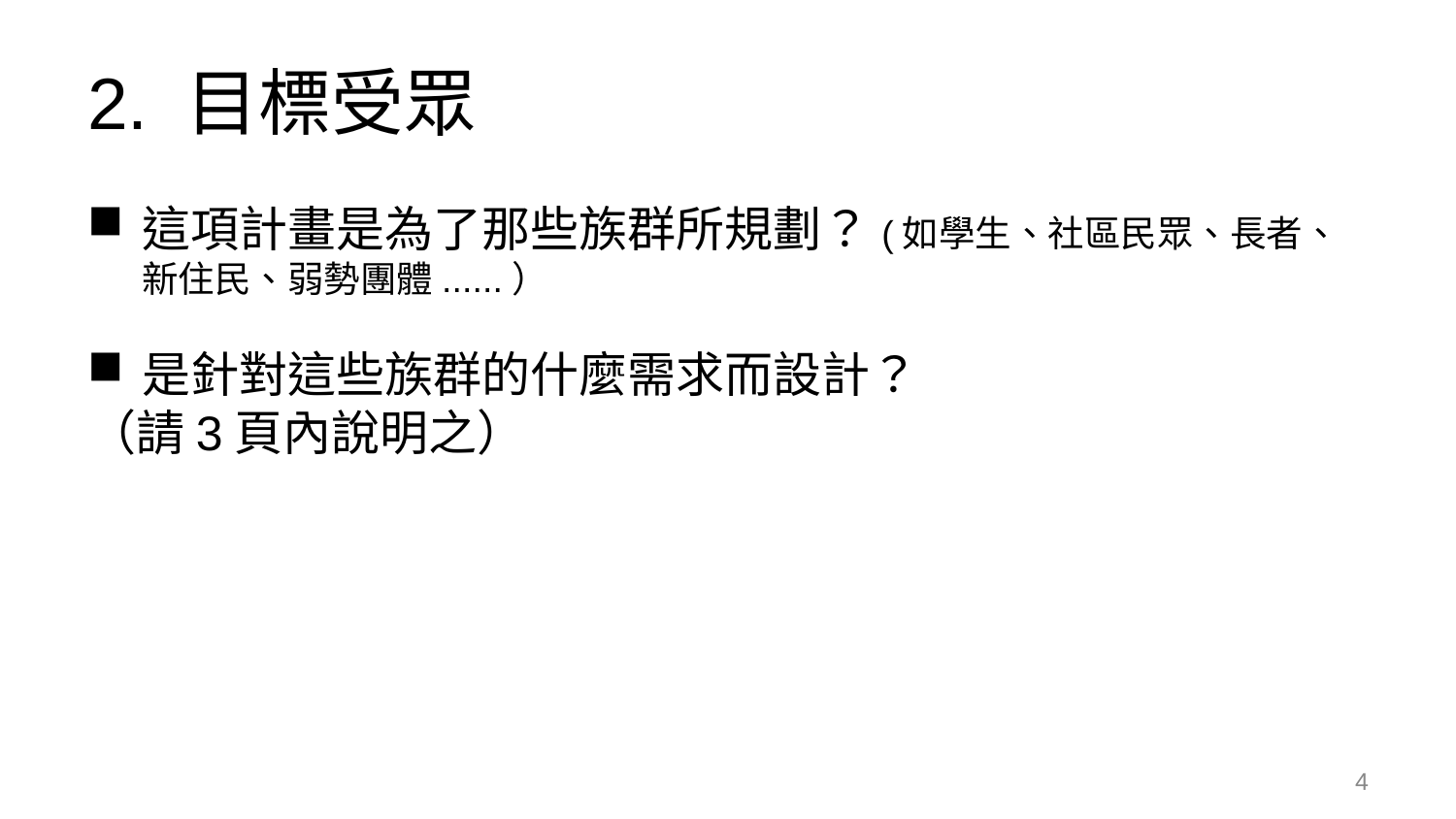

# 2. 目標受眾
這項計畫是為了那些族群所規劃？(如學生、社區民眾、長者、新住民、弱勢團體......）

是針對這些族群的什麼需求而設計？
（請3頁內說明之）

4